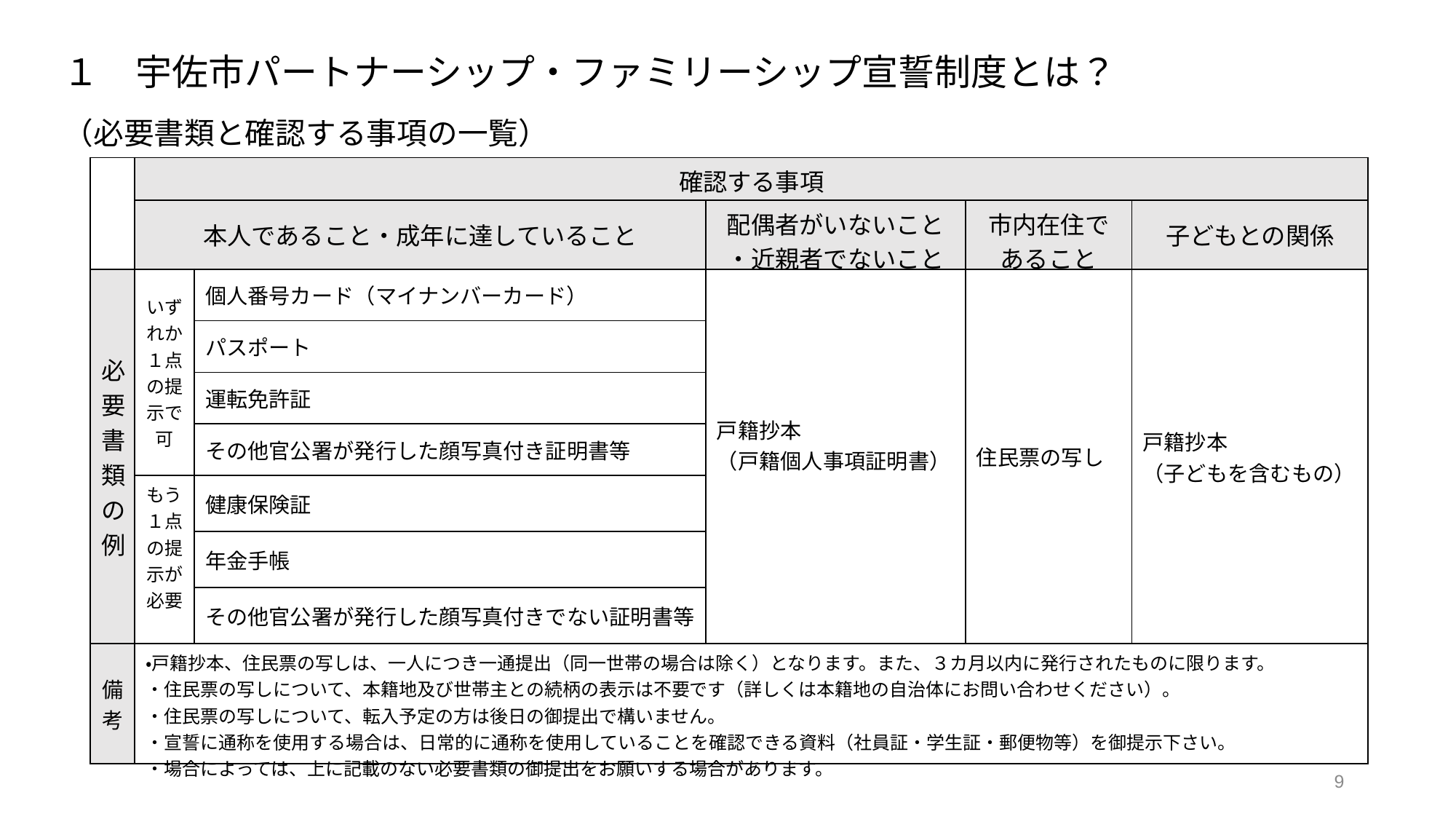

１　宇佐市パートナーシップ・ファミリーシップ宣誓制度とは？

（必要書類と確認する事項の一覧）
|  | 確認する事項 | 確認する事項 |  |  |  |
| --- | --- | --- | --- | --- | --- |
|  | 本人であること・成年に達していること | 本人であること | 配偶者がいないこと ・近親者でないこと | 市内在住で あること | 子どもとの関係 |
| 必要書類の例 | いずれか１点の提示で可 | 個人番号カード（マイナンバーカード） | 戸籍抄本 （戸籍個人事項証明書） | 住民票の写し | 戸籍抄本 （子どもを含むもの） |
|  |  | パスポート |  |  | 戸籍抄本（子を含むもの） |
|  |  | 運転免許証 |  |  |  |
|  |  | その他官公署が発行した顔写真付き証明書等 |  |  |  |
|  | もう１点の提示が必要 | 健康保険証 |  |  |  |
|  |  | 年金手帳 |  |  |  |
|  |  | その他官公署が発行した顔写真付きでない証明書等 |  |  |  |
| 備考 | ・戸籍抄本、住民票の写しは、一人につき一通提出（同一世帯の場合は除く）となります。また、３カ月以内に発行されたものに限ります。 ・住民票の写しについて、本籍地及び世帯主との続柄の表示は不要です（詳しくは本籍地の自治体にお問い合わせください）。 ・住民票の写しについて、転入予定の方は後日の御提出で構いません。 ・宣誓に通称を使用する場合は、日常的に通称を使用していることを確認できる資料（社員証・学生証・郵便物等）を御提示下さい。 ・場合によっては、上に記載のない必要書類の御提出をお願いする場合があります。 |  |  |  |  |
9